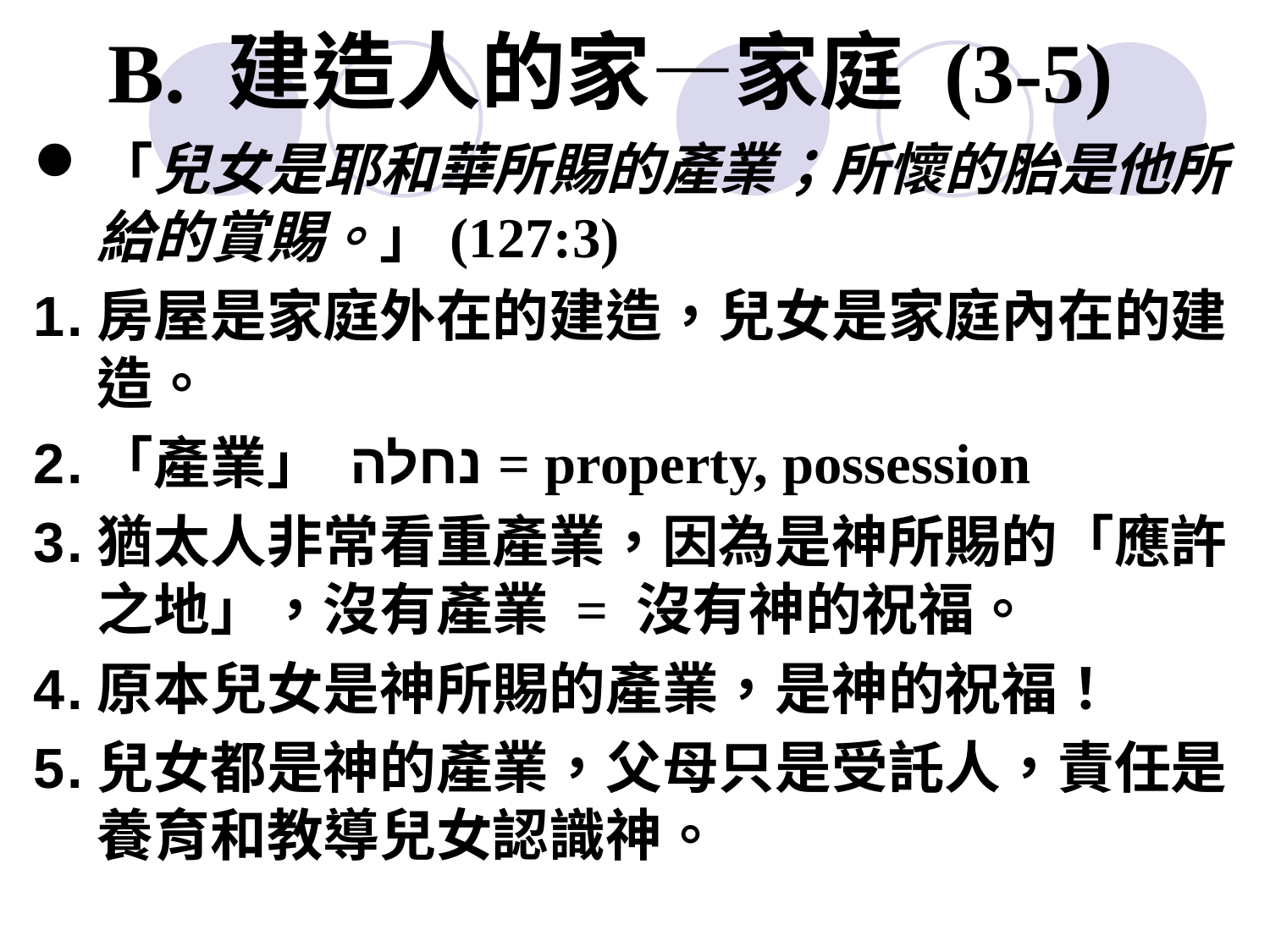

# B. 建造人的家—家庭 (3-5)
「兒女是耶和華所賜的產業；所懷的胎是他所給的賞賜。」(127:3)
房屋是家庭外在的建造，兒女是家庭內在的建造。
「產業」 נחלה = property, possession
猶太人非常看重產業，因為是神所賜的「應許之地」，沒有產業 = 沒有神的祝福。
原本兒女是神所賜的產業，是神的祝福！
兒女都是神的產業，父母只是受託人，責任是養育和教導兒女認識神。